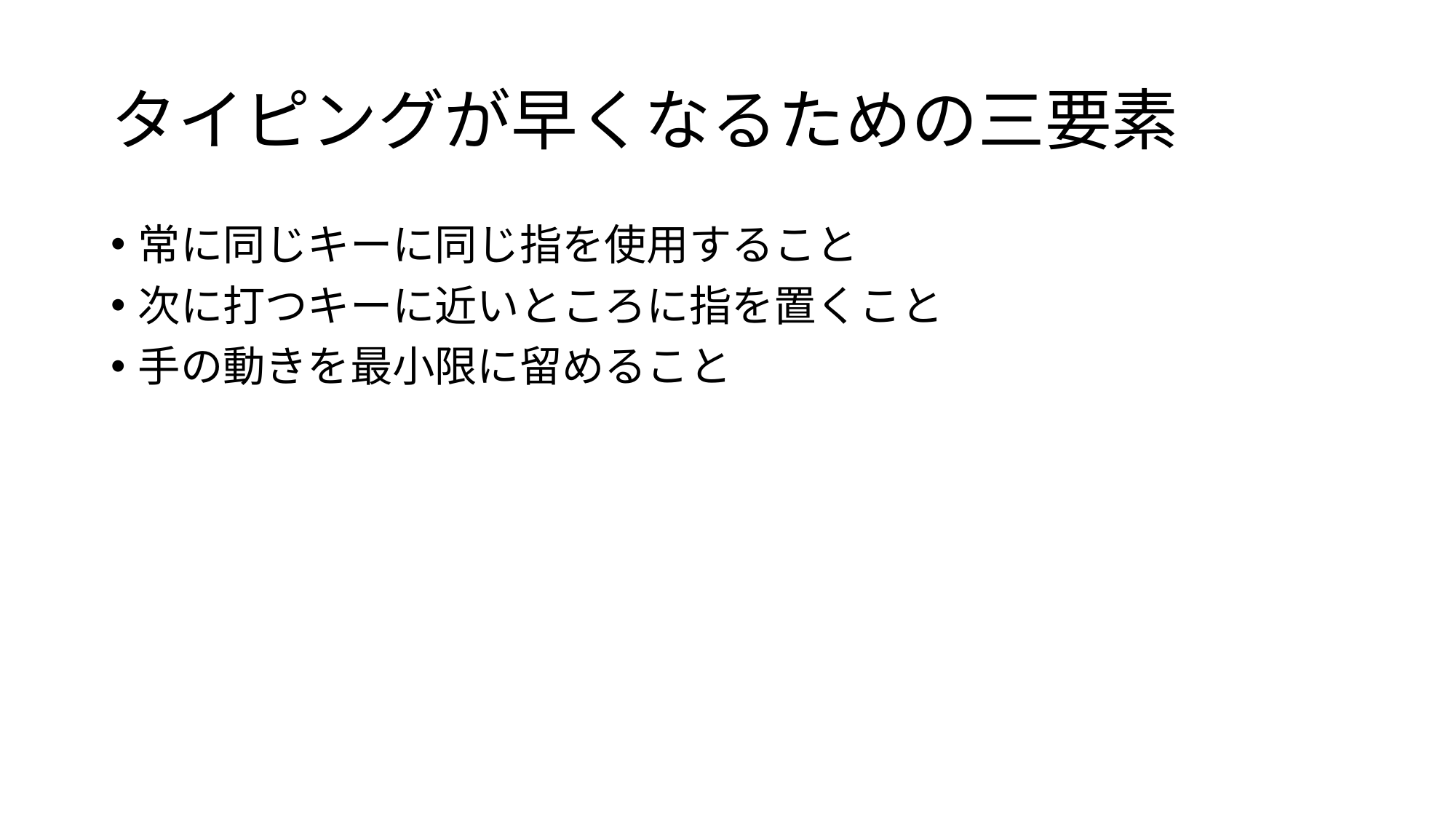

# タイピングが早くなるための三要素
常に同じキーに同じ指を使用すること
次に打つキーに近いところに指を置くこと
手の動きを最小限に留めること